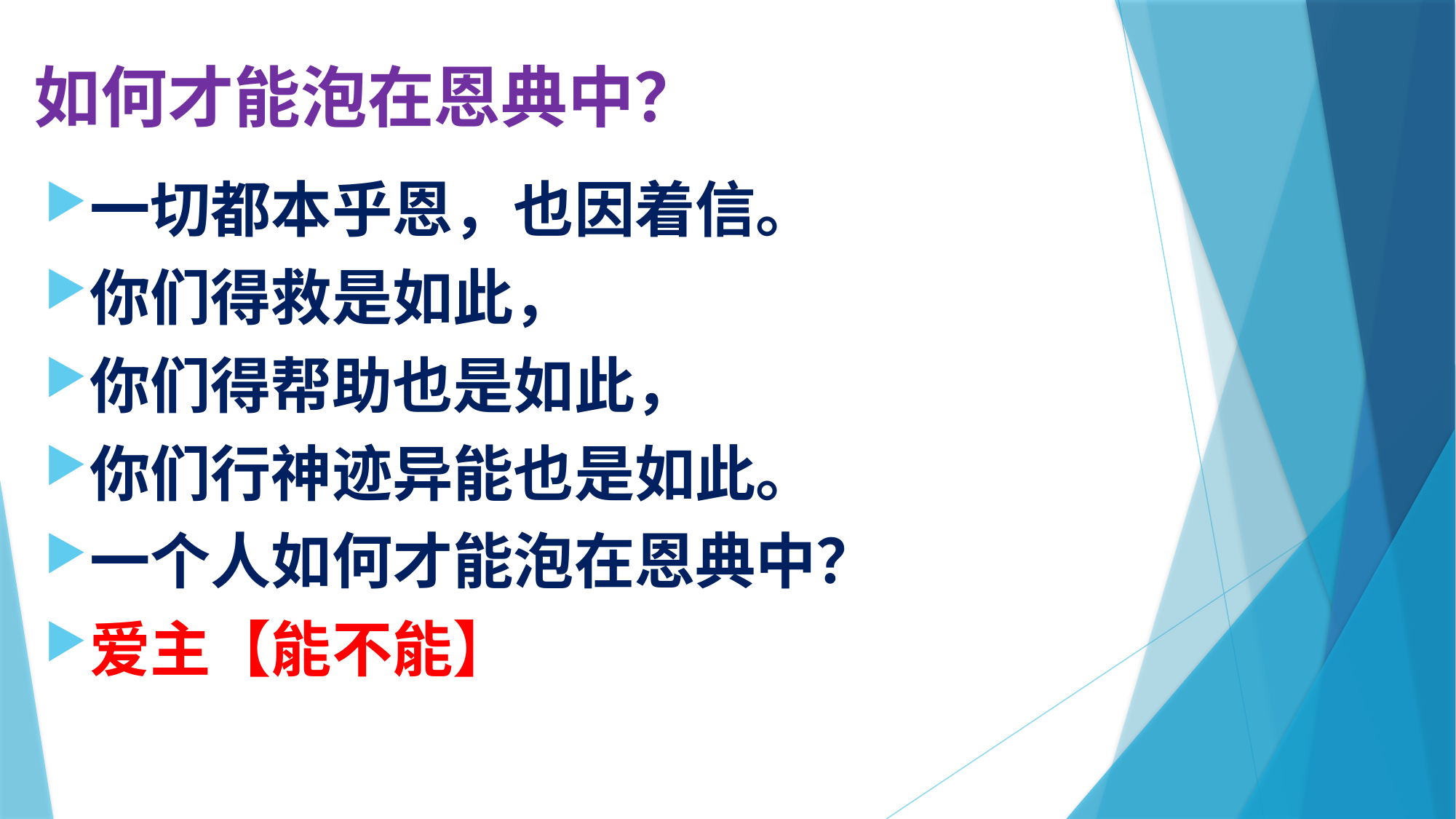

# 如何才能泡在恩典中？
一切都本乎恩，也因着信。
你们得救是如此，
你们得帮助也是如此，
你们行神迹异能也是如此。
一个人如何才能泡在恩典中？
爱主【能不能】